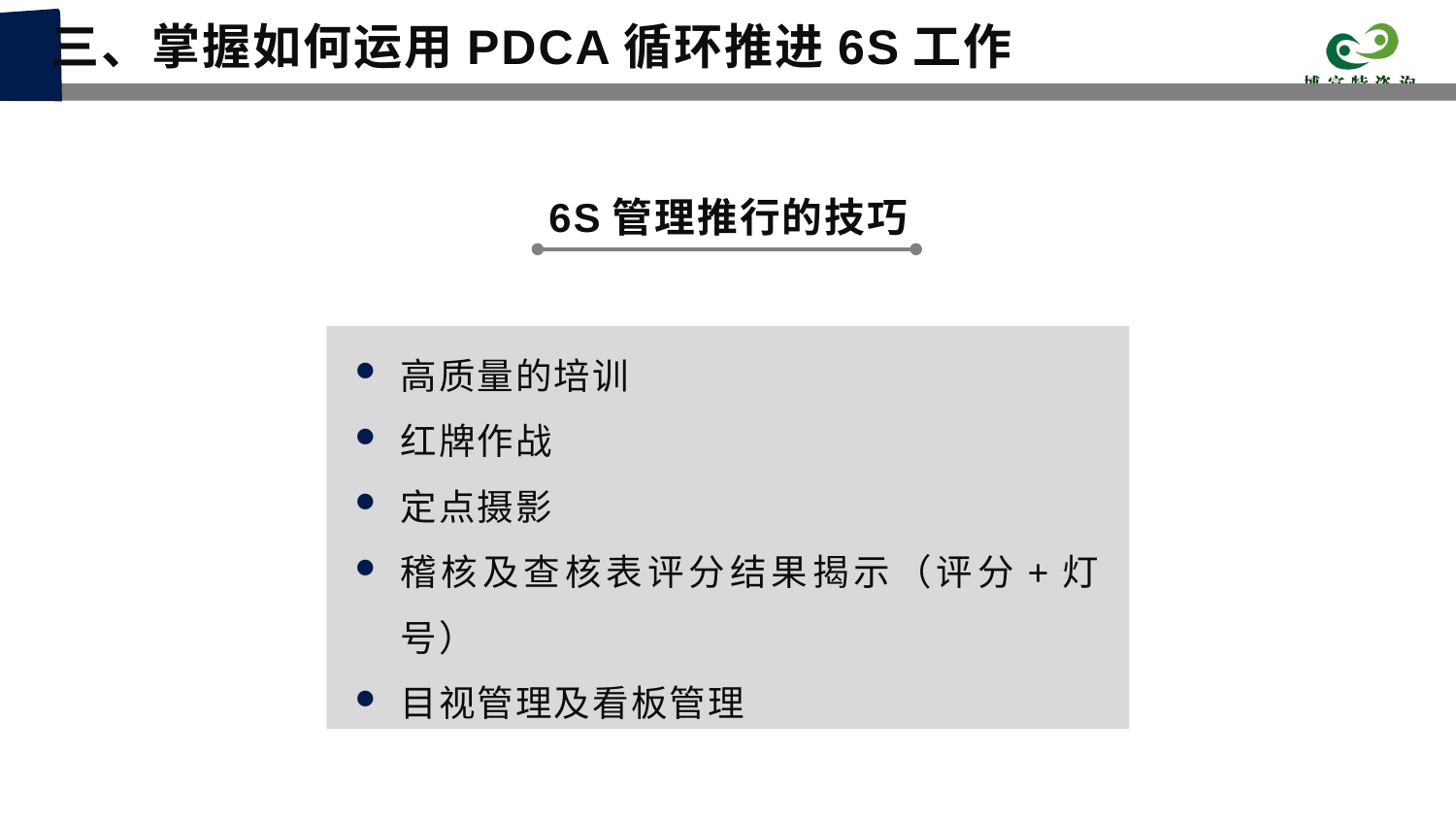

三、掌握如何运用PDCA循环推进6S工作
6S管理推行的技巧
高质量的培训
红牌作战
定点摄影
稽核及查核表评分结果揭示（评分+灯号）
目视管理及看板管理